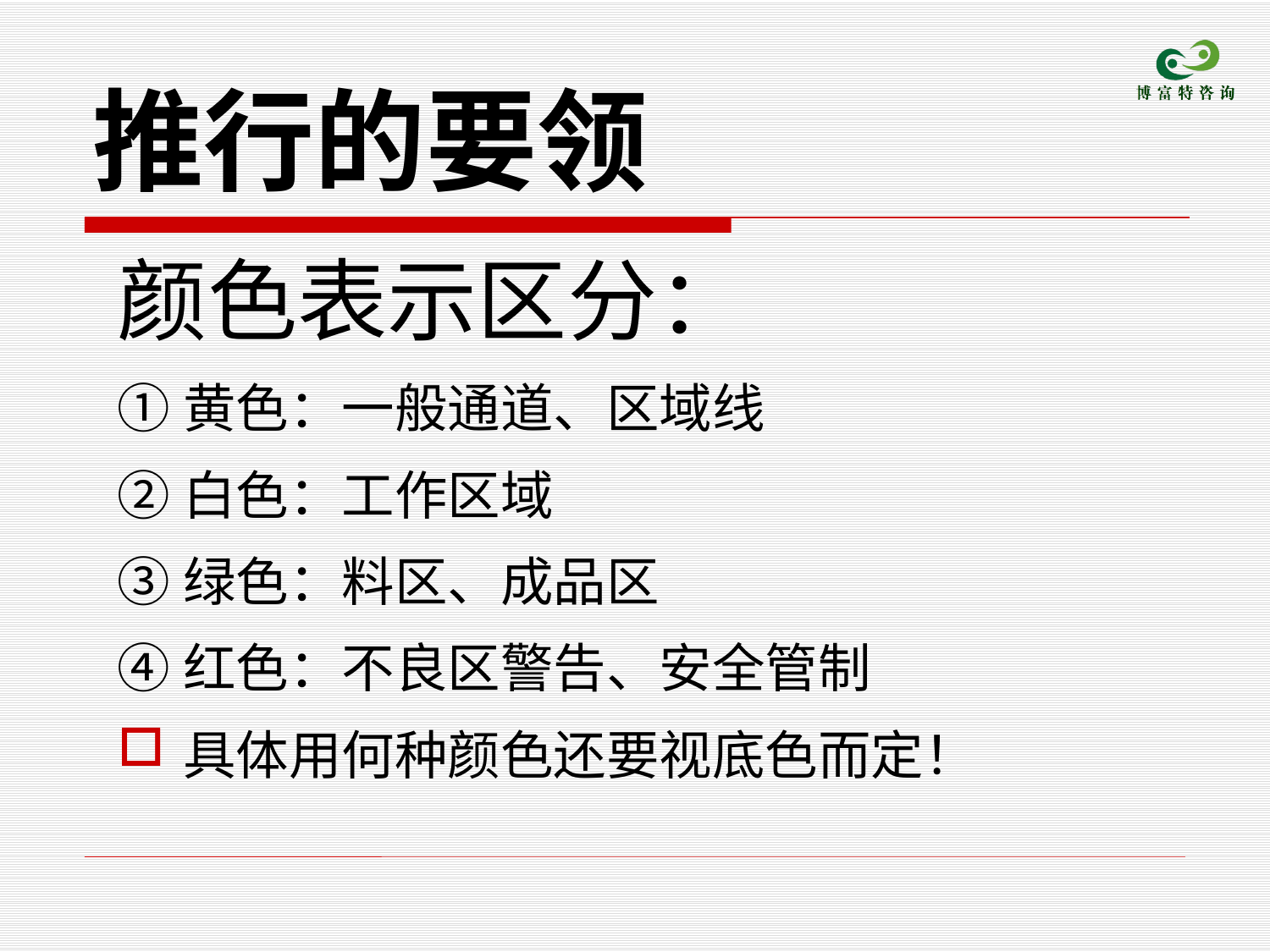

# 推行的要领
颜色表示区分：
①黄色：一般通道、区域线
②白色：工作区域
③绿色：料区、成品区
④红色：不良区警告、安全管制
具体用何种颜色还要视底色而定！
147